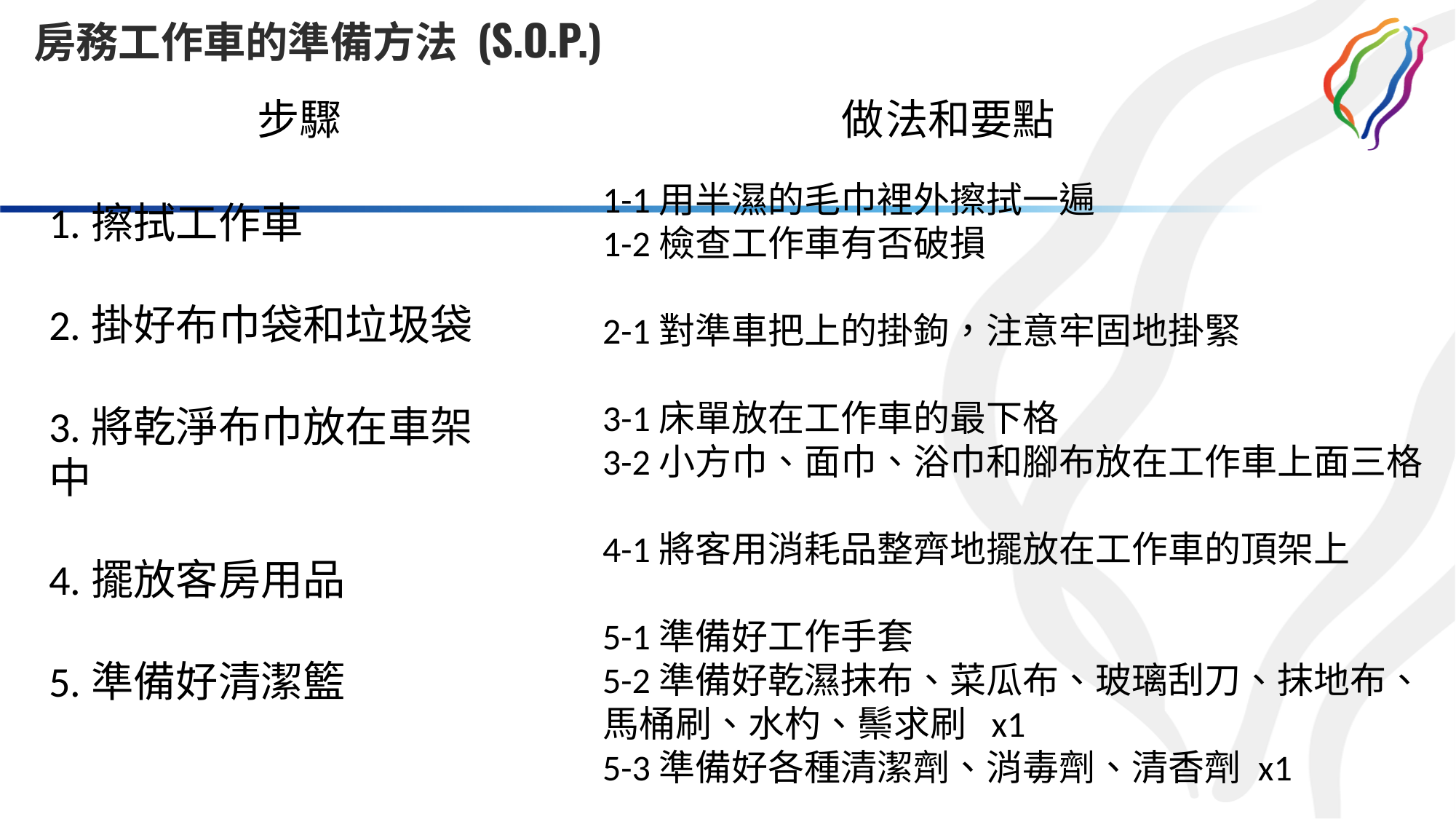

房務工作車的準備方法 (S.O.P.)
步驟                                                     做法和要點
1-1用半濕的毛巾裡外擦拭一遍
1-2檢查工作車有否破損

2-1對準車把上的掛鉤，注意牢固地掛緊

3-1床單放在工作車的最下格
3-2小方巾、面巾、浴巾和腳布放在工作車上面三格

4-1將客用消耗品整齊地擺放在工作車的頂架上

5-1準備好工作手套
5-2準備好乾濕抹布、菜瓜布、玻璃刮刀、抹地布、馬桶刷、水杓、鬃求刷  x1
5-3準備好各種清潔劑、消毒劑、清香劑 x1
1.擦拭工作車

2.掛好布巾袋和垃圾袋

3.將乾淨布巾放在車架中

4.擺放客房用品

5.準備好清潔籃